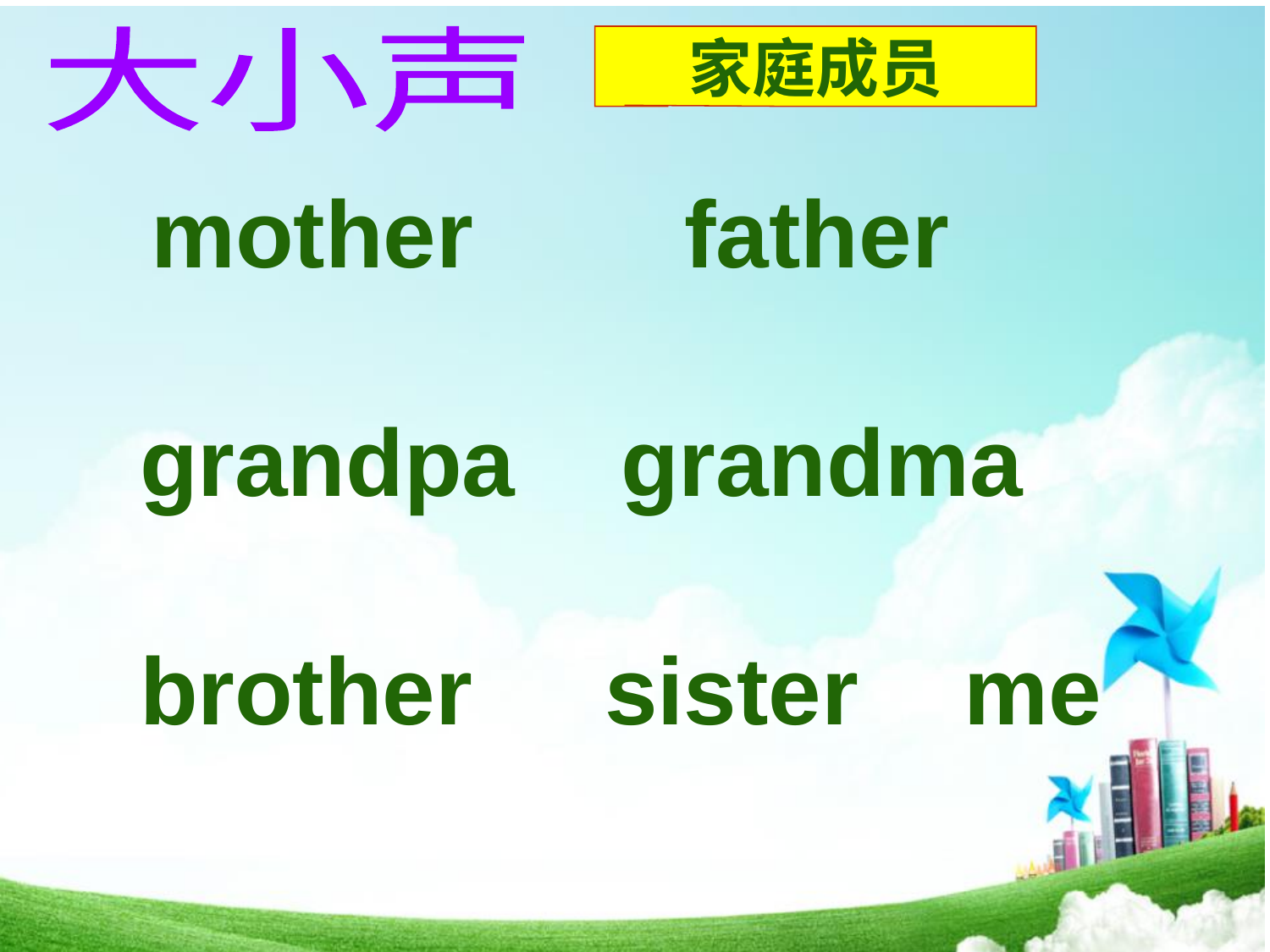

大小声
家庭成员
     mother        father

   grandpa    grandma

   brother     sister    me